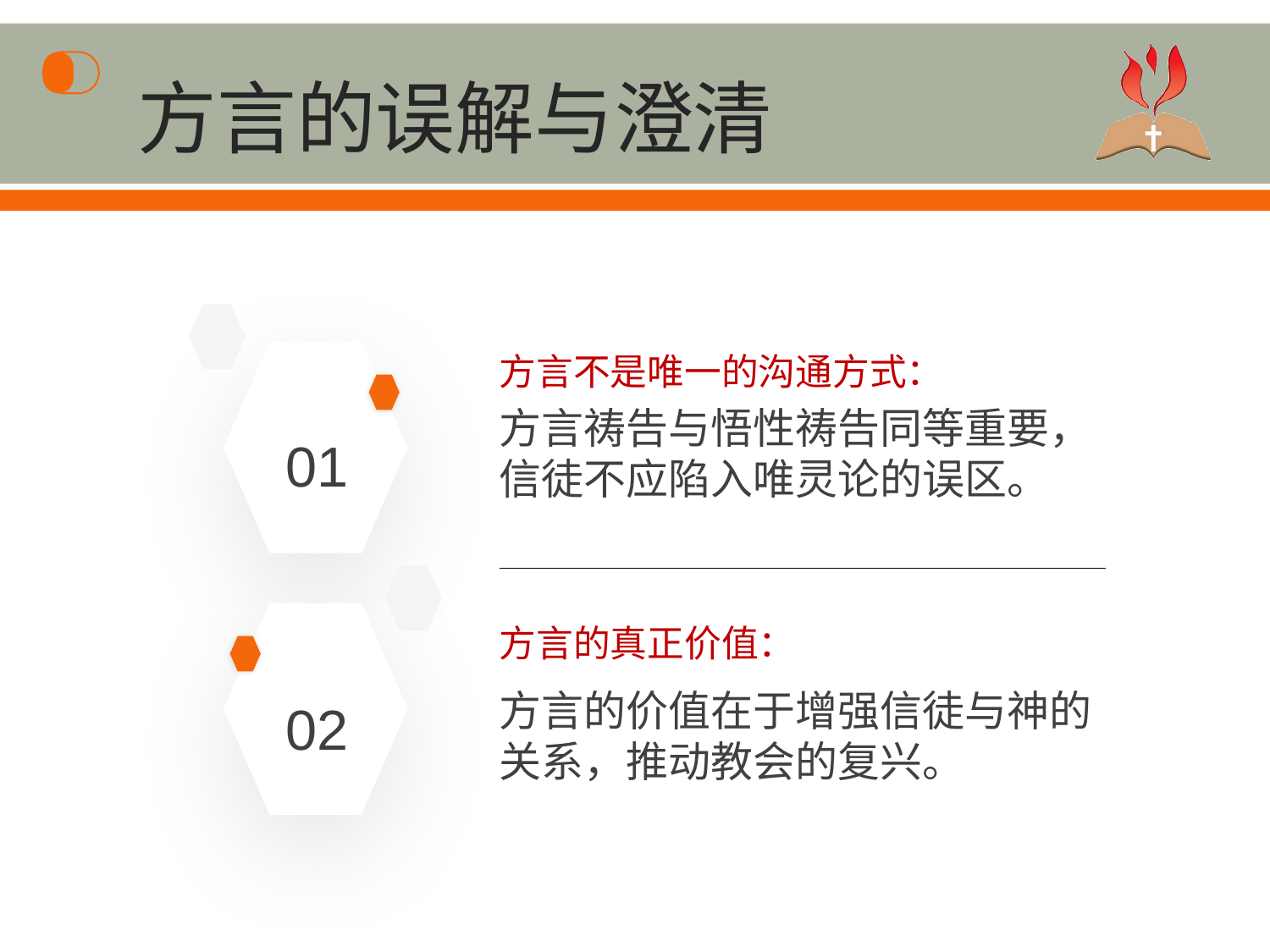

方言的误解与澄清

方言不是唯一的沟通方式：

01

方言祷告与悟性祷告同等重要，信徒不应陷入唯灵论的误区。

方言的真正价值：

02

方言的价值在于增强信徒与神的关系，推动教会的复兴。